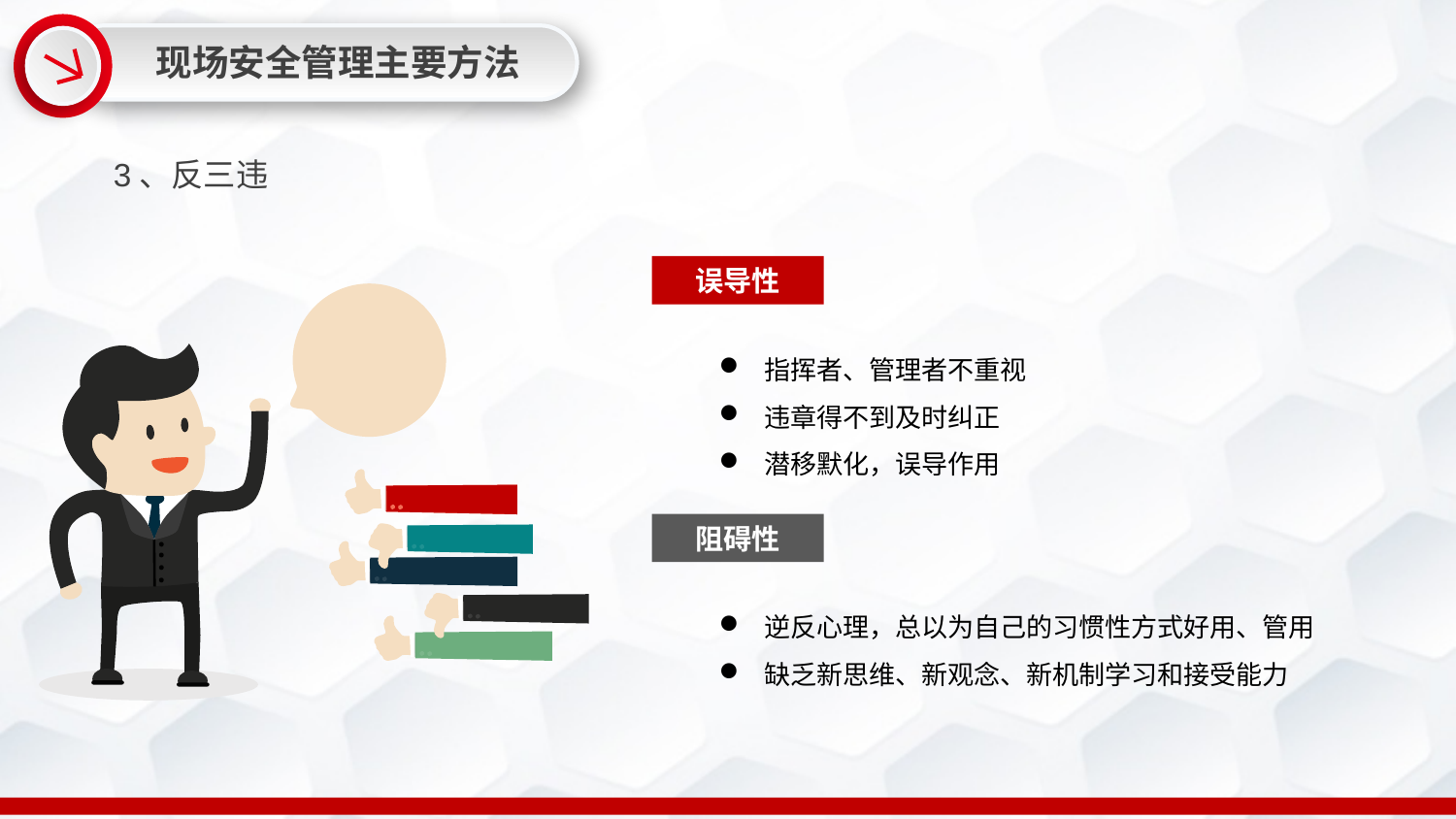

现场安全管理主要方法
3、反三违
误导性

指挥者、管理者不重视
违章得不到及时纠正
潜移默化，误导作用
阻碍性
逆反心理，总以为自己的习惯性方式好用、管用
缺乏新思维、新观念、新机制学习和接受能力